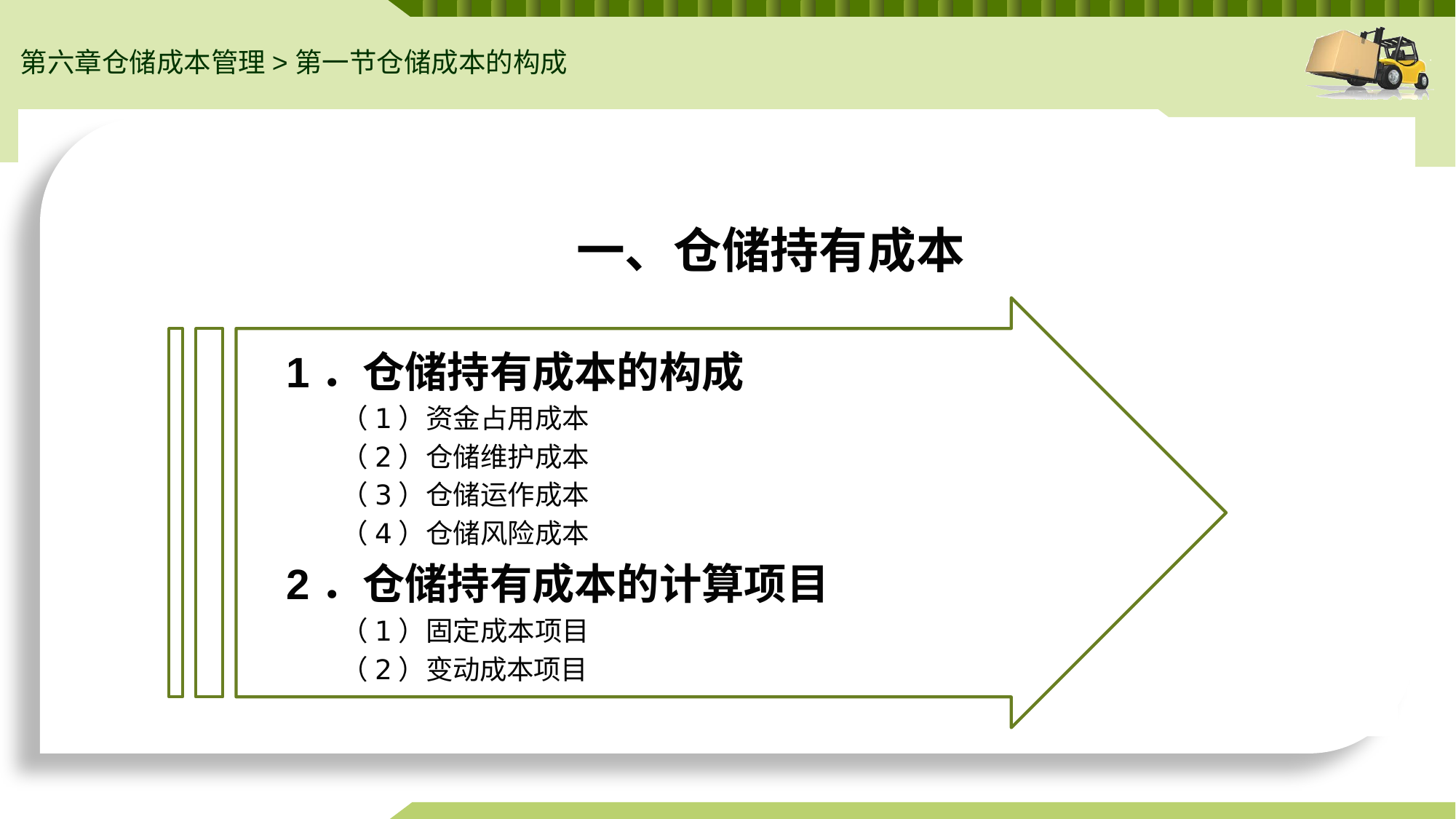

第六章仓储成本管理>第一节仓储成本的构成
一、仓储持有成本

1．仓储持有成本的构成
（1）资金占用成本
（2）仓储维护成本
（3）仓储运作成本
（4）仓储风险成本
2．仓储持有成本的计算项目
（1）固定成本项目
（2）变动成本项目